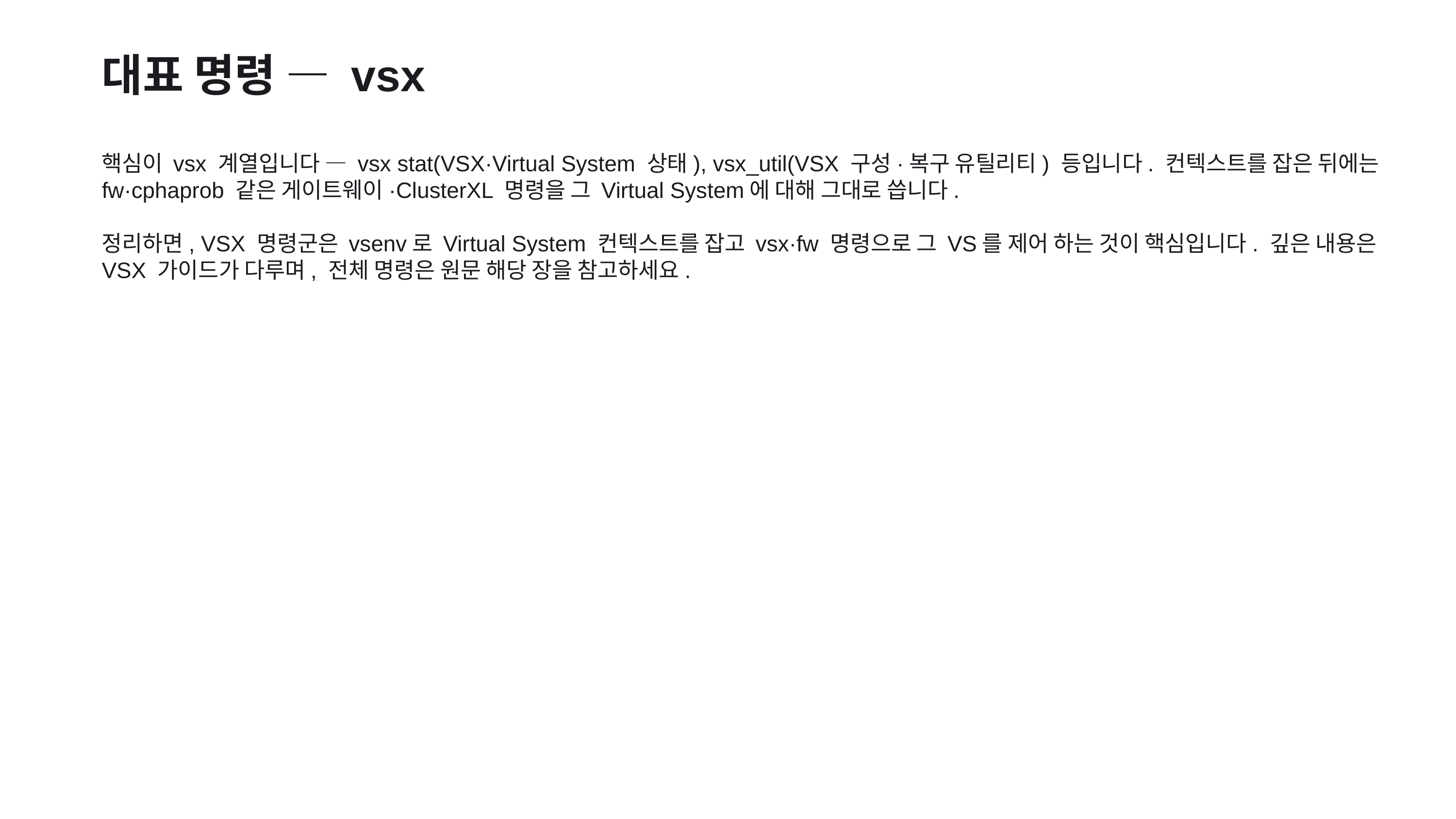

대표 명령 — vsx
핵심이 vsx 계열입니다 — vsx stat(VSX·Virtual System 상태), vsx_util(VSX 구성·복구 유틸리티) 등입니다. 컨텍스트를 잡은 뒤에는 fw·cphaprob 같은 게이트웨이·ClusterXL 명령을 그 Virtual System에 대해 그대로 씁니다.

정리하면, VSX 명령군은 vsenv로 Virtual System 컨텍스트를 잡고 vsx·fw 명령으로 그 VS를 제어 하는 것이 핵심입니다. 깊은 내용은 VSX 가이드가 다루며, 전체 명령은 원문 해당 장을 참고하세요.